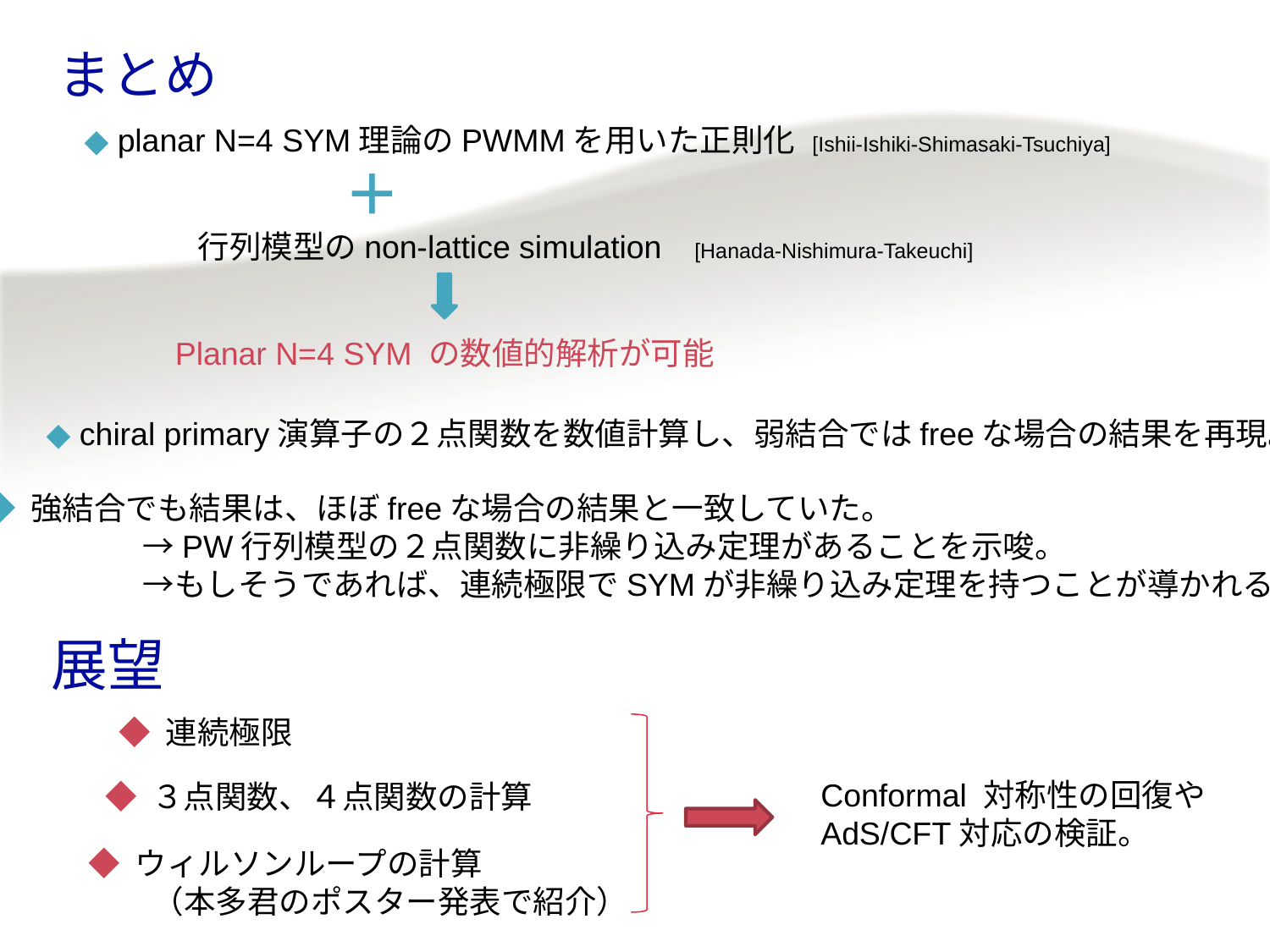

# まとめ
◆ planar N=4 SYM理論のPWMMを用いた正則化  [Ishii-Ishiki-Shimasaki-Tsuchiya]
                                   ＋
　　       行列模型のnon-lattice simulation    [Hanada-Nishimura-Takeuchi]

Planar N=4 SYM の数値的解析が可能
◆ chiral primary演算子の２点関数を数値計算し、弱結合ではfreeな場合の結果を再現。
◆ 強結合でも結果は、ほぼfreeな場合の結果と一致していた。
　　　　　→PW行列模型の２点関数に非繰り込み定理があることを示唆。
　　　　　→もしそうであれば、連続極限でSYMが非繰り込み定理を持つことが導かれる。
展望
◆ 連続極限

Conformal 対称性の回復や
AdS/CFT対応の検証。
◆ ３点関数、４点関数の計算

◆ ウィルソンループの計算
　　（本多君のポスター発表で紹介）